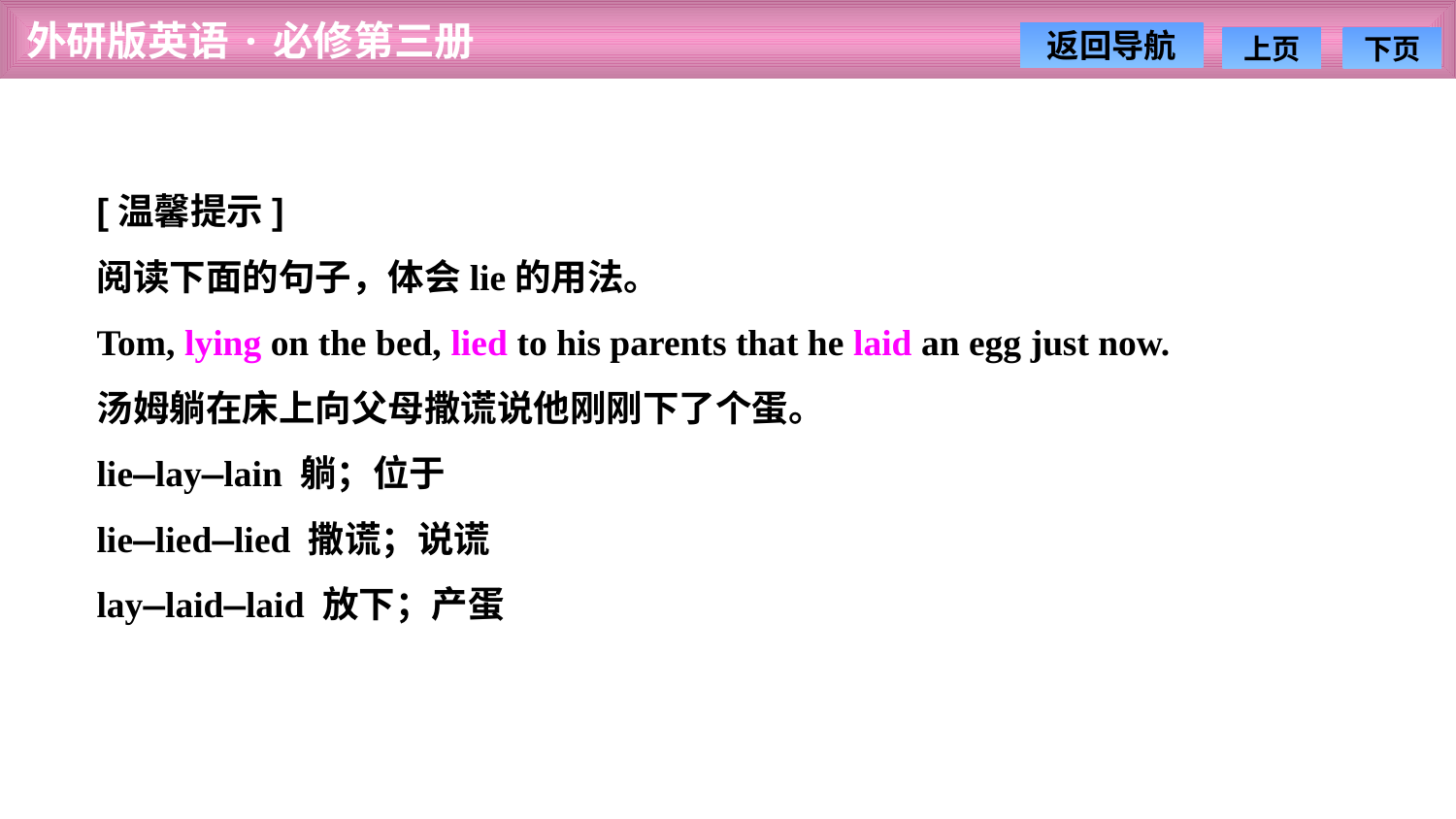

[温馨提示]
阅读下面的句子，体会lie的用法。
Tom, lying on the bed, lied to his parents that he laid an egg just now.
汤姆躺在床上向父母撒谎说他刚刚下了个蛋。
lie—lay—lain 躺；位于
lie—lied—lied 撒谎；说谎
lay—laid—laid 放下；产蛋